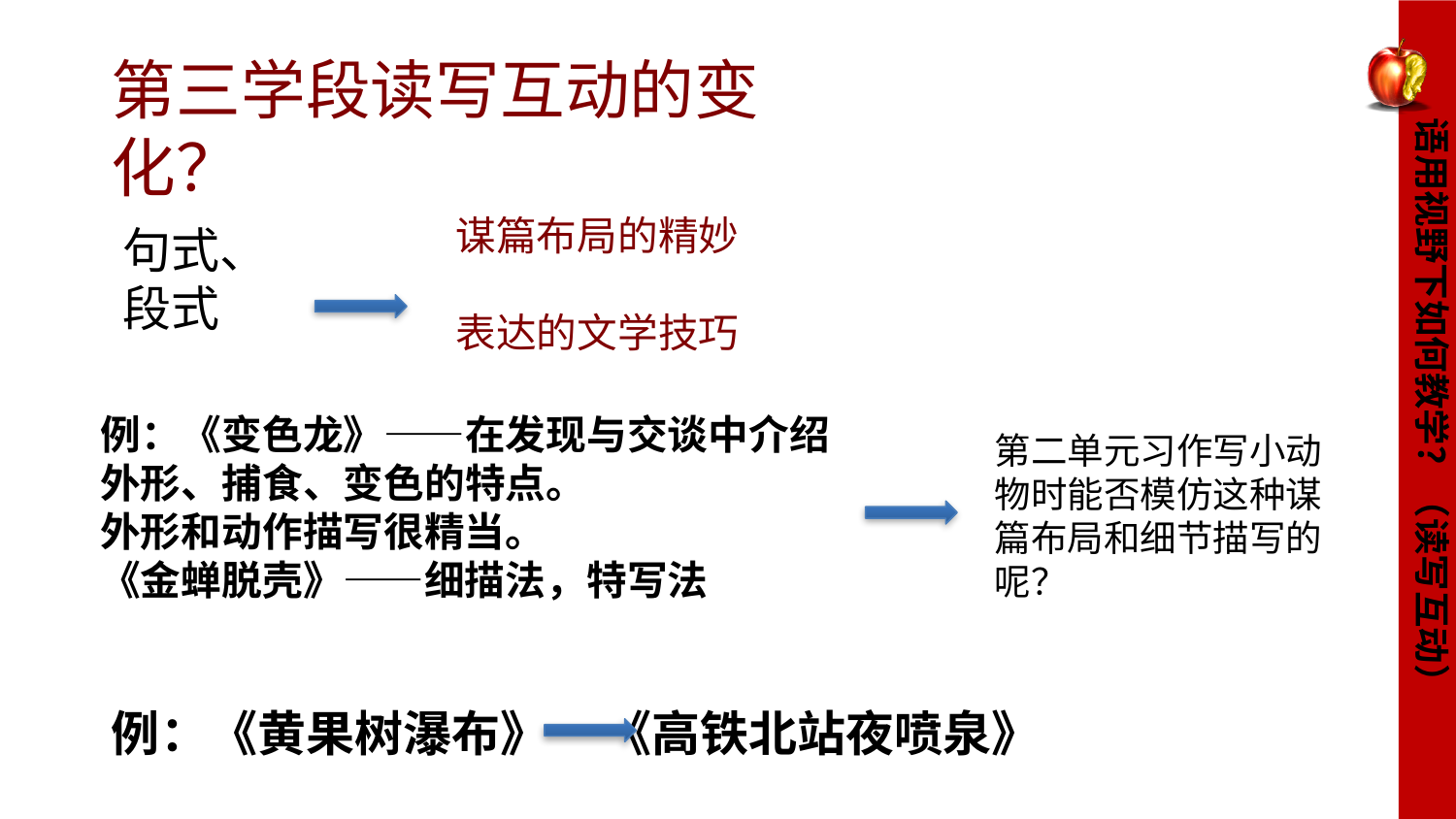

第三学段读写互动的变化？
谋篇布局的精妙

表达的文学技巧
句式、
段式

语用视野下如何教学？（读写互动）
例：《变色龙》——在发现与交谈中介绍外形、捕食、变色的特点。
外形和动作描写很精当。
《金蝉脱壳》——细描法，特写法

第二单元习作写小动物时能否模仿这种谋篇布局和细节描写的呢？

例：《黄果树瀑布》     《高铁北站夜喷泉》